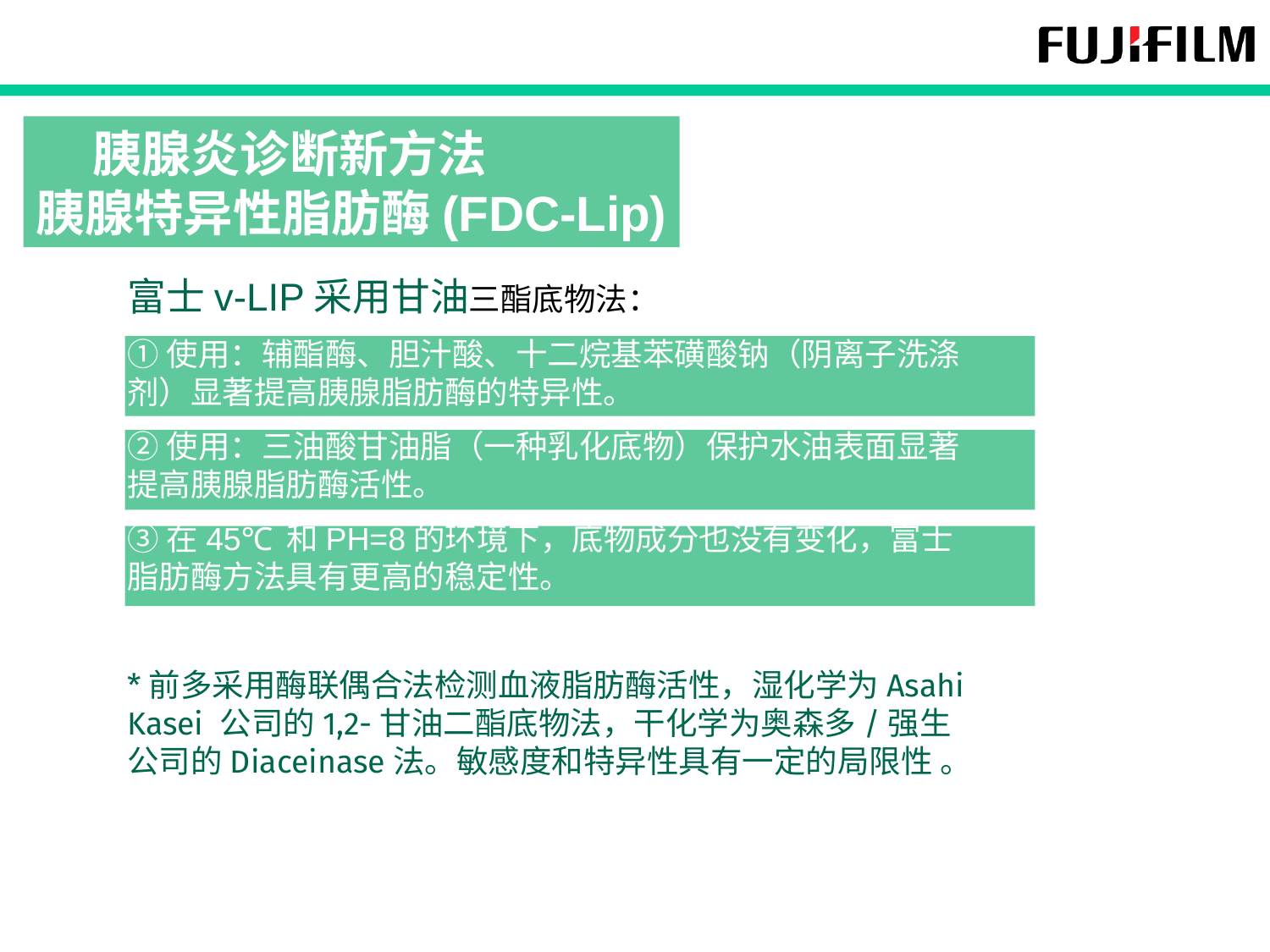

胰腺炎诊断新方法
胰腺特异性脂肪酶(FDC-Lip)
富士v-LIP采用甘油三酯底物法：
①使用：辅酯酶、胆汁酸、十二烷基苯磺酸钠（阴离子洗涤剂）显著提高胰腺脂肪酶的特异性。
②使用：三油酸甘油脂（一种乳化底物）保护水油表面显著提高胰腺脂肪酶活性。
③在45℃和PH=8的环境下，底物成分也没有变化，富士脂肪酶方法具有更高的稳定性。

*前多采用酶联偶合法检测血液脂肪酶活性，湿化学为Asahi Kasei 公司的1,2-甘油二酯底物法，干化学为奥森多/强生公司的Diaceinase法。敏感度和特异性具有一定的局限性 。